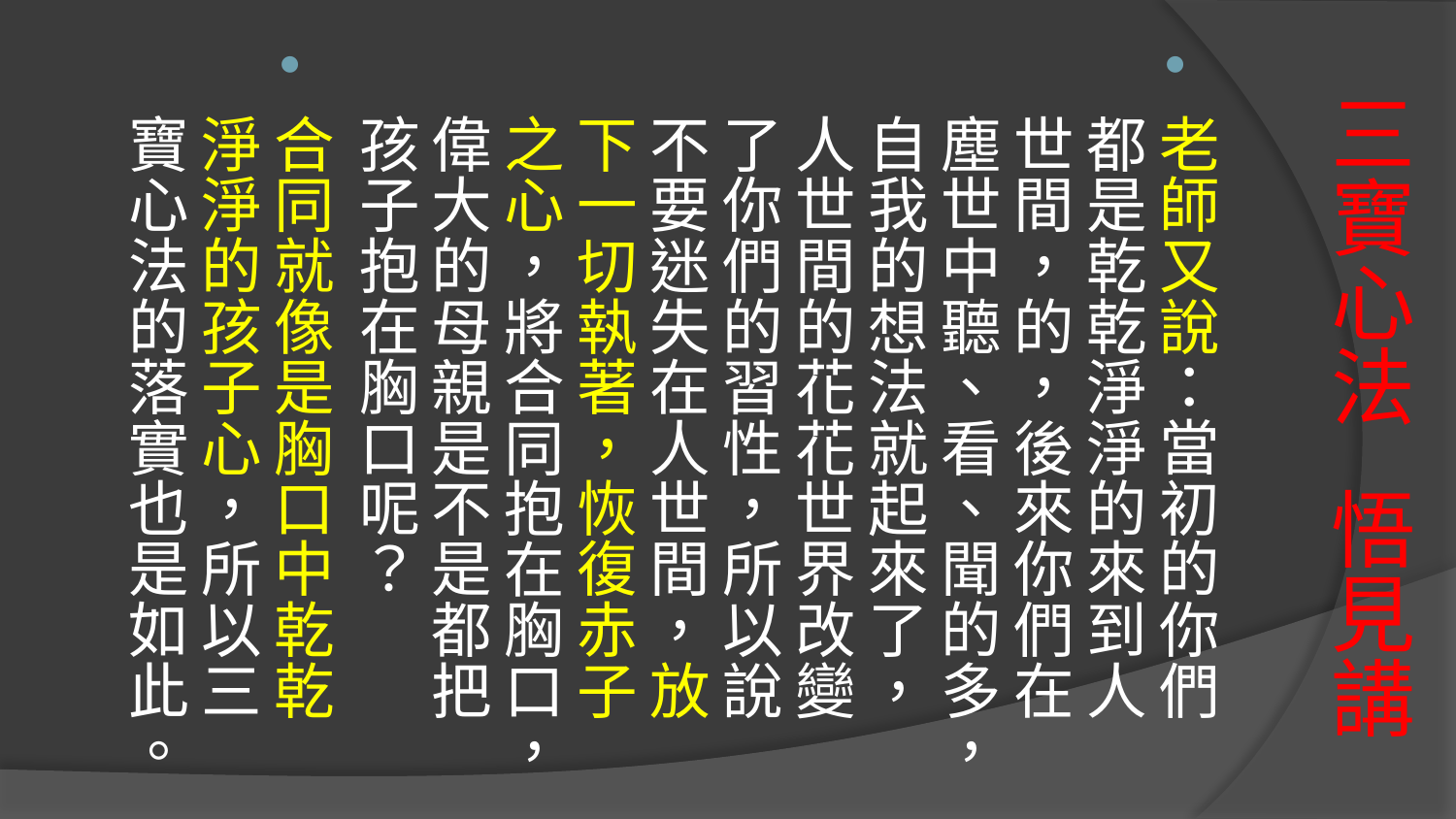

老師又說：當初的你們都是乾乾淨淨的來到人世間，的，後來你們在塵世中聽、看、聞的多，自我的想法就起來了，人世間的花花世界改變了你們的習性，所以說不要迷失在人世間，放下一切執著，恢復赤子之心，將合同抱在胸口，偉大的母親是不是都把孩子抱在胸口呢？
合同就像是胸口中乾乾淨淨的孩子心，所以三寶心法的落實也是如此。

# 三寶心法   悟見講